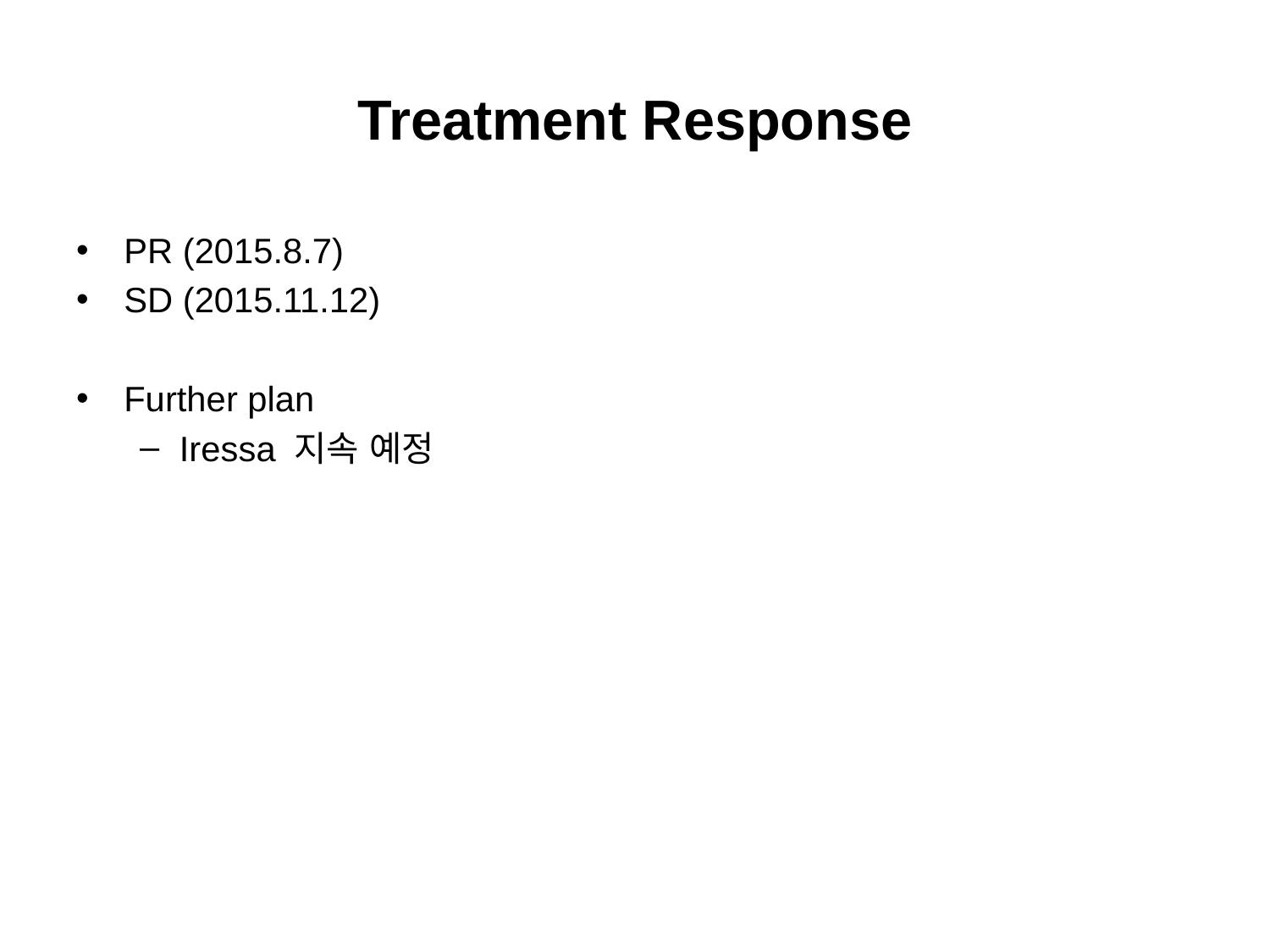

# Treatment Response
PR (2015.8.7)
SD (2015.11.12)

Further plan
Iressa 지속 예정